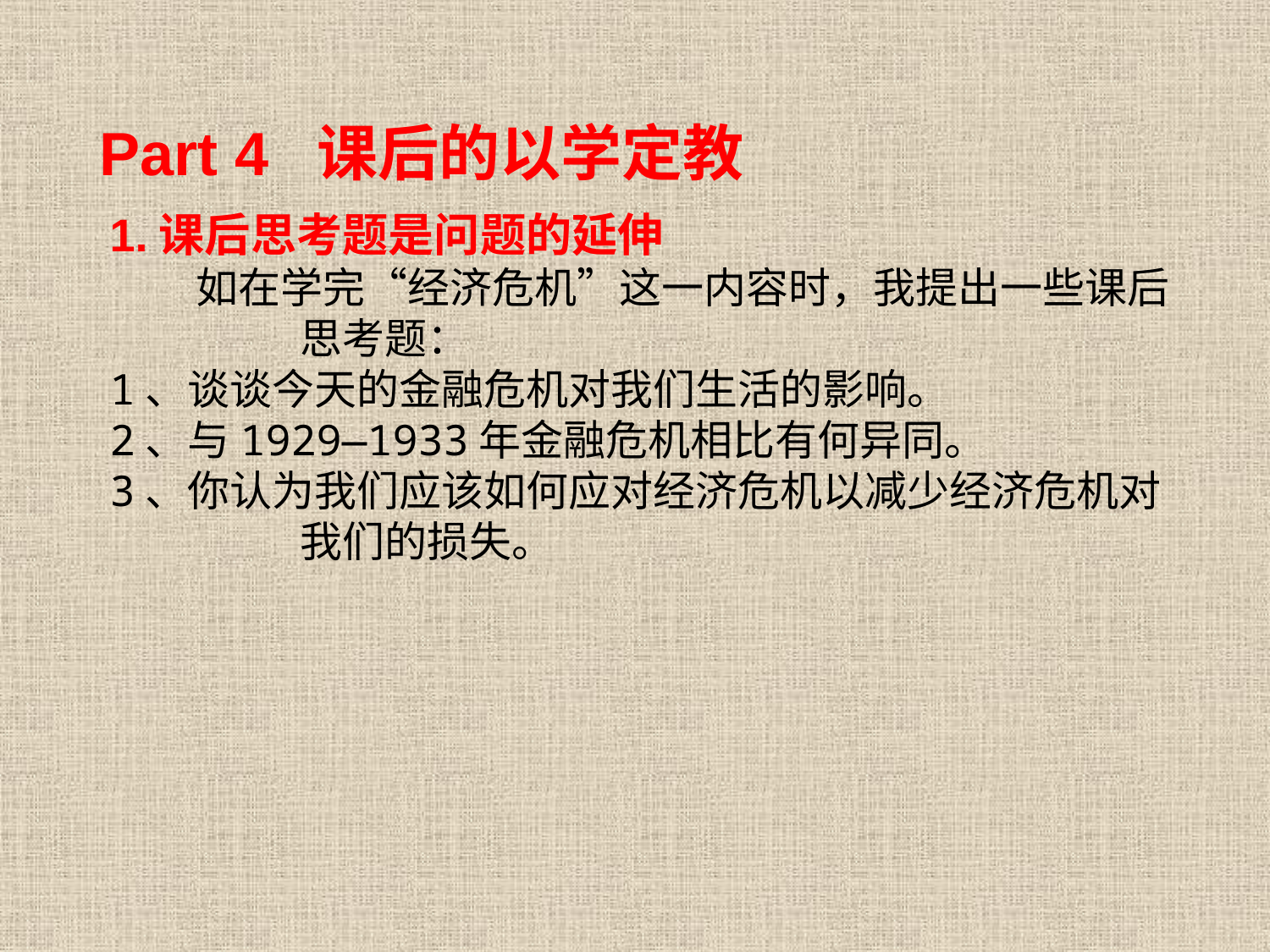

Part 4  课后的以学定教

1.课后思考题是问题的延伸
        如在学完“经济危机”这一内容时，我提出一些课后思考题：
1、谈谈今天的金融危机对我们生活的影响。
2、与1929—1933年金融危机相比有何异同。
3、你认为我们应该如何应对经济危机以减少经济危机对我们的损失。